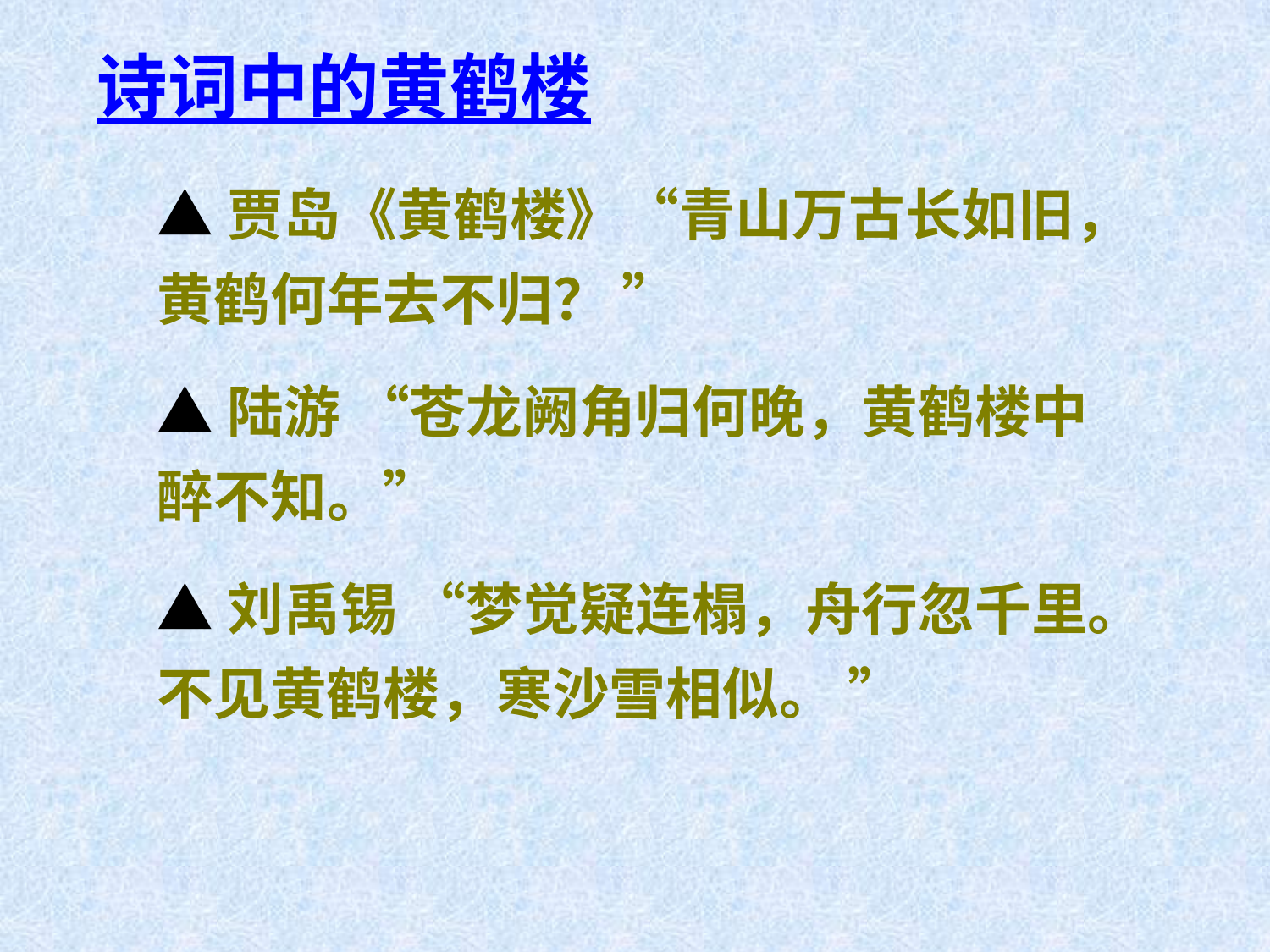

诗词中的黄鹤楼
▲贾岛《黄鹤楼》“青山万古长如旧，黄鹤何年去不归？ ”
▲陆游 “苍龙阙角归何晚，黄鹤楼中醉不知。”
▲刘禹锡 “梦觉疑连榻，舟行忽千里。不见黄鹤楼，寒沙雪相似。 ”